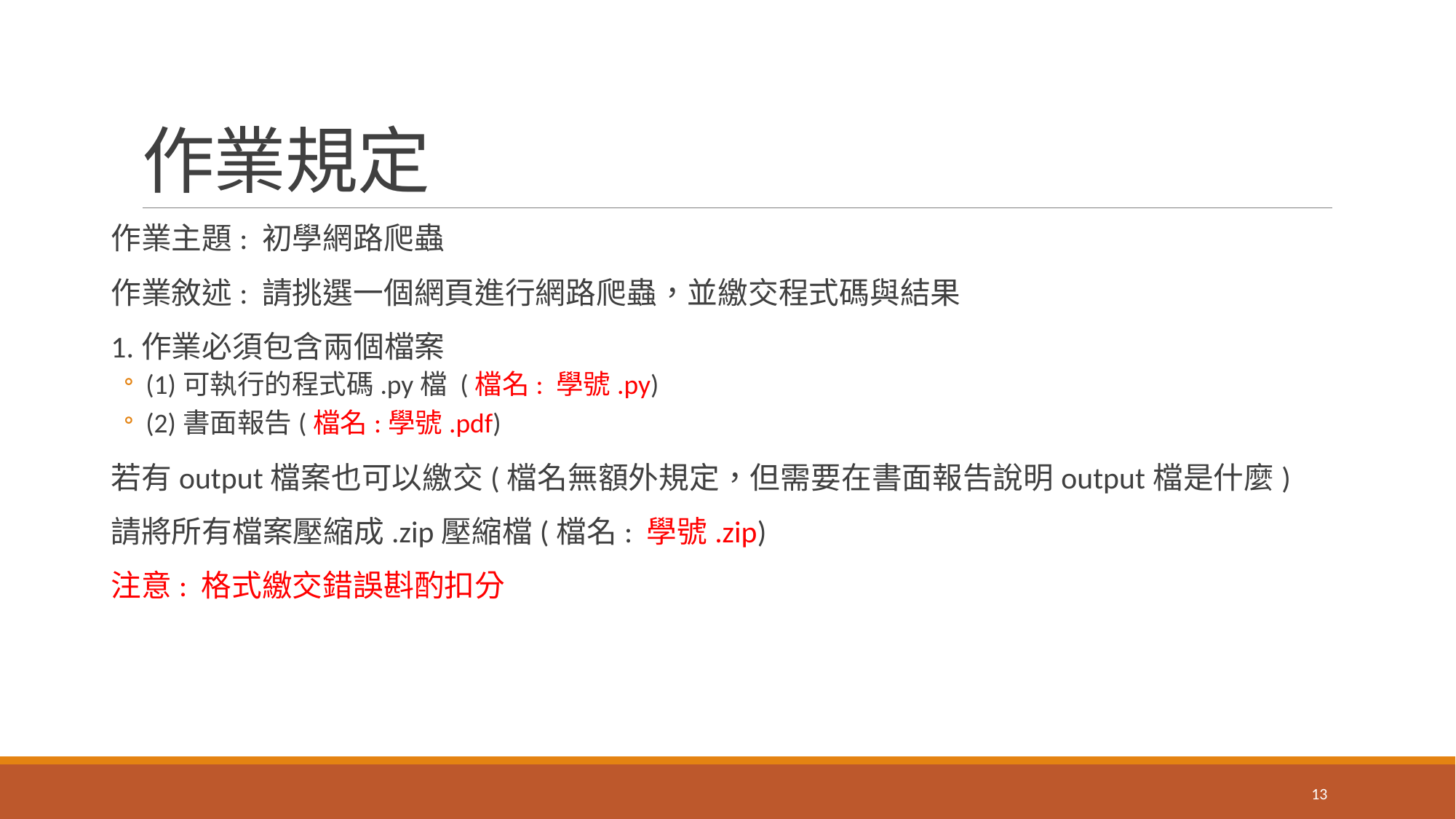

# 作業規定
作業主題: 初學網路爬蟲
作業敘述: 請挑選一個網頁進行網路爬蟲，並繳交程式碼與結果
1.作業必須包含兩個檔案
(1)可執行的程式碼.py檔 (檔名: 學號.py)
(2)書面報告(檔名:學號.pdf)
若有output檔案也可以繳交(檔名無額外規定，但需要在書面報告說明output檔是什麼)
請將所有檔案壓縮成.zip壓縮檔(檔名: 學號.zip)
注意: 格式繳交錯誤斟酌扣分

13